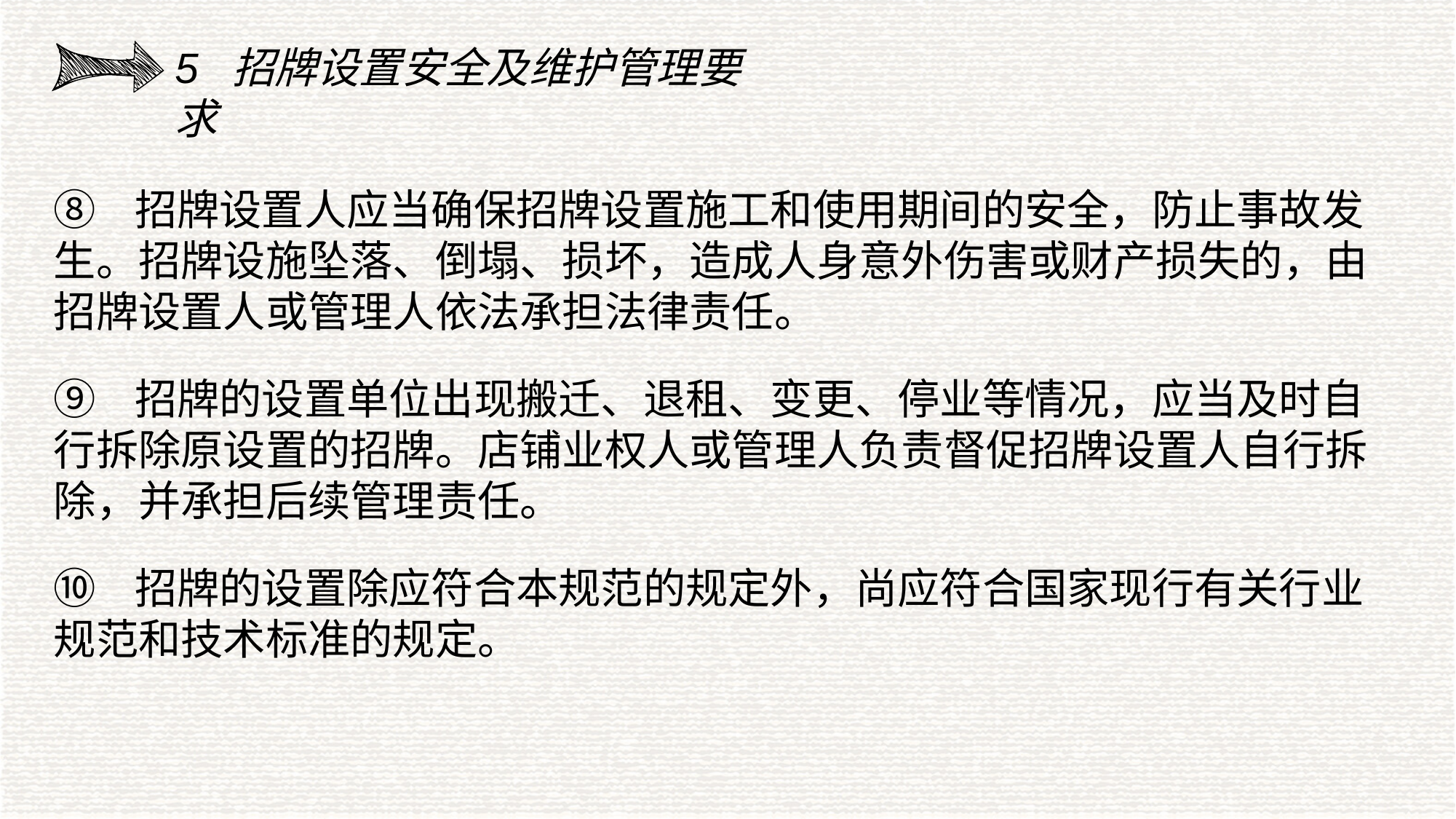

5  招牌设置安全及维护管理要求

⑧   招牌设置人应当确保招牌设置施工和使用期间的安全，防止事故发生。招牌设施坠落、倒塌、损坏，造成人身意外伤害或财产损失的，由招牌设置人或管理人依法承担法律责任。
⑨   招牌的设置单位出现搬迁、退租、变更、停业等情况，应当及时自行拆除原设置的招牌。店铺业权人或管理人负责督促招牌设置人自行拆除，并承担后续管理责任。
⑩   招牌的设置除应符合本规范的规定外，尚应符合国家现行有关行业规范和技术标准的规定。